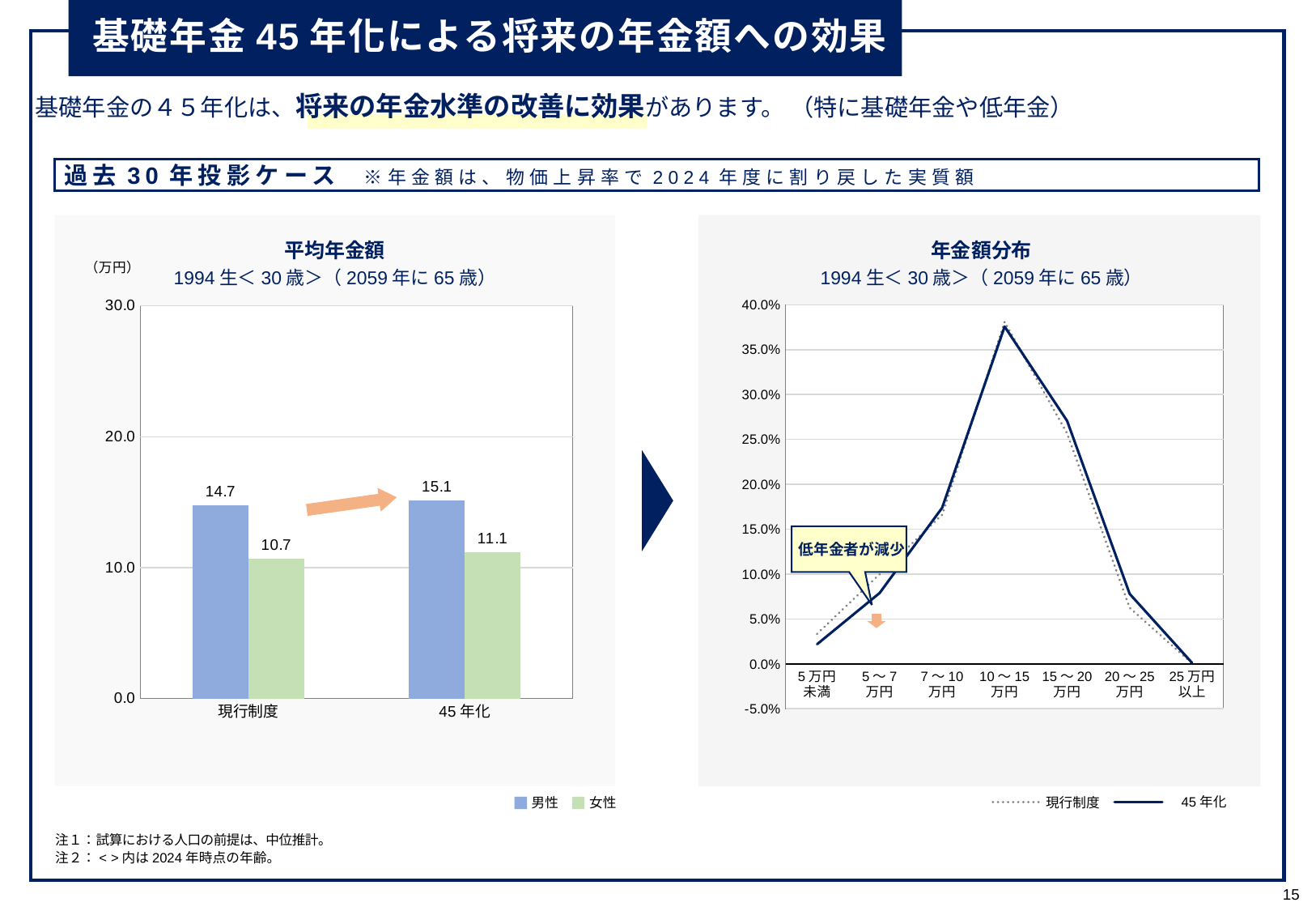

基礎年金45年化による将来の年金額への効果
基礎年金の４５年化は、将来の年金水準の改善に効果があります。 （特に基礎年金や低年金）

過去30年投影ケース　※年金額は、物価上昇率で2024年度に割り戻した実質額

### Chart

| Category | 男性 | 女性 |
|---|---|---|
| 現行制度 | 14.7259 | 10.6557 |
| 45年化 | 15.1329 | 11.138 |

### Chart

| Category | 現行 | 45年化 |
|---|---|---|
| 5万円
未満 | 0.03353509794679699 | 0.021924502447520703 |
| 5～7
万円 | 0.09991069435141772 | 0.07893563804759664 |
| 7～10
万円 | 0.16606716115535047 | 0.1738647713858828 |
| 10～15
万円 | 0.3808844566826259 | 0.37566759944858563 |
| 15～20
万円 | 0.25665037665484197 | 0.27062644973296024 |
| 20～25
万円 | 0.062451936196075516 | 0.07797809200696697 |
| 25万円
以上 | 0.0005002770128914358 | 0.0010029469304871103 |
平均年金額
1994生＜30歳＞（2059年に65歳）
年金額分布
1994生＜30歳＞（2059年に65歳）

低年金者が減少

45年化
男性
女性
現行制度

注１：試算における人口の前提は、中位推計。
注２：< >内は2024年時点の年齢。
15